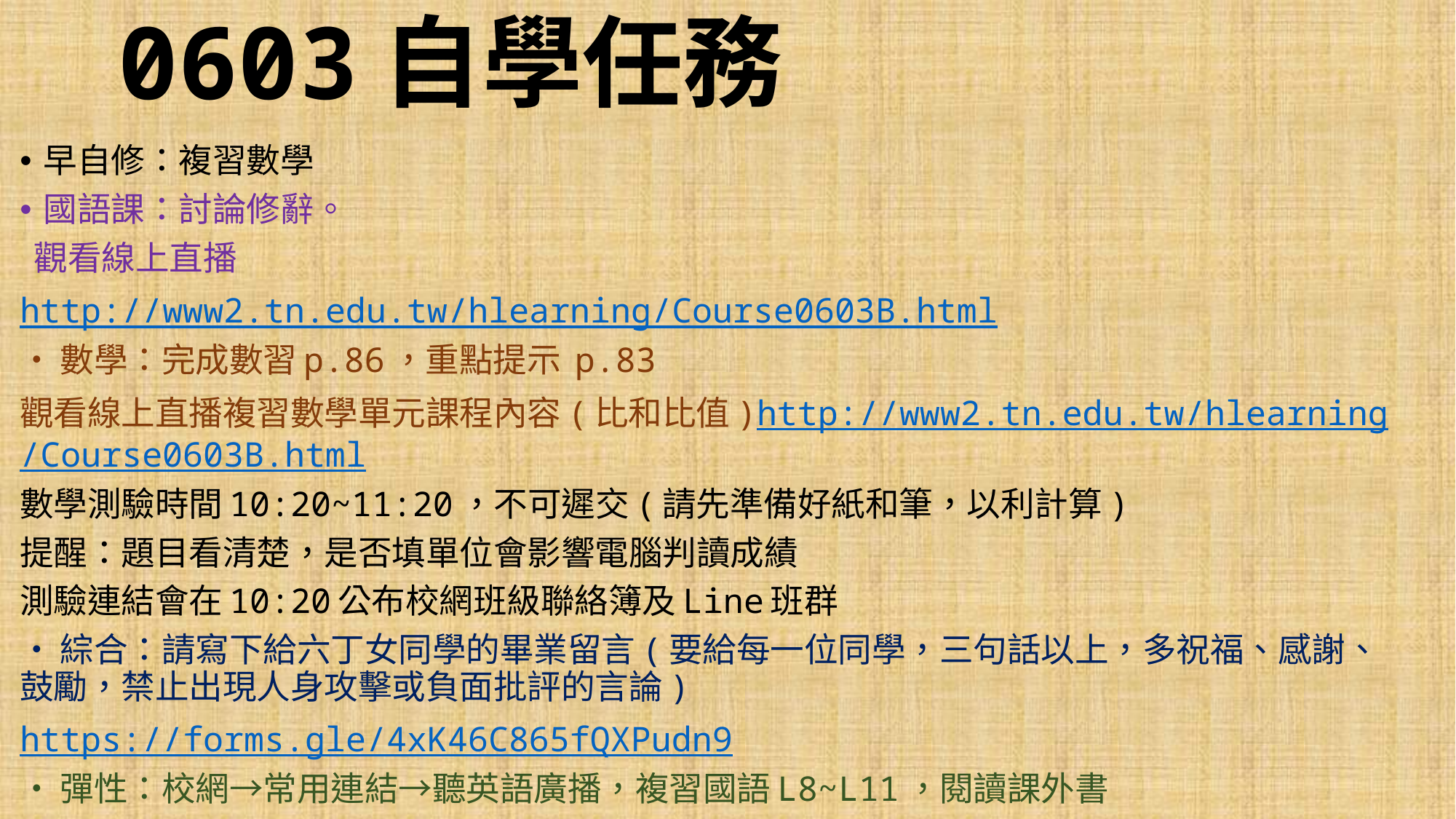

# 0603自學任務
早自修：複習數學
國語課：討論修辭。
 觀看線上直播
http://www2.tn.edu.tw/hlearning/Course0603B.html
‧數學：完成數習p.86，重點提示 p.83
觀看線上直播複習數學單元課程內容(比和比值)http://www2.tn.edu.tw/hlearning/Course0603B.html
數學測驗時間10:20~11:20，不可遲交(請先準備好紙和筆，以利計算)
提醒：題目看清楚，是否填單位會影響電腦判讀成績
測驗連結會在10:20公布校網班級聯絡簿及Line班群
‧綜合：請寫下給六丁女同學的畢業留言(要給每一位同學，三句話以上，多祝福、感謝、鼓勵，禁止出現人身攻擊或負面批評的言論)
https://forms.gle/4xK46C865fQXPudn9
‧彈性：校網→常用連結→聽英語廣播，複習國語L8~L11，閱讀課外書